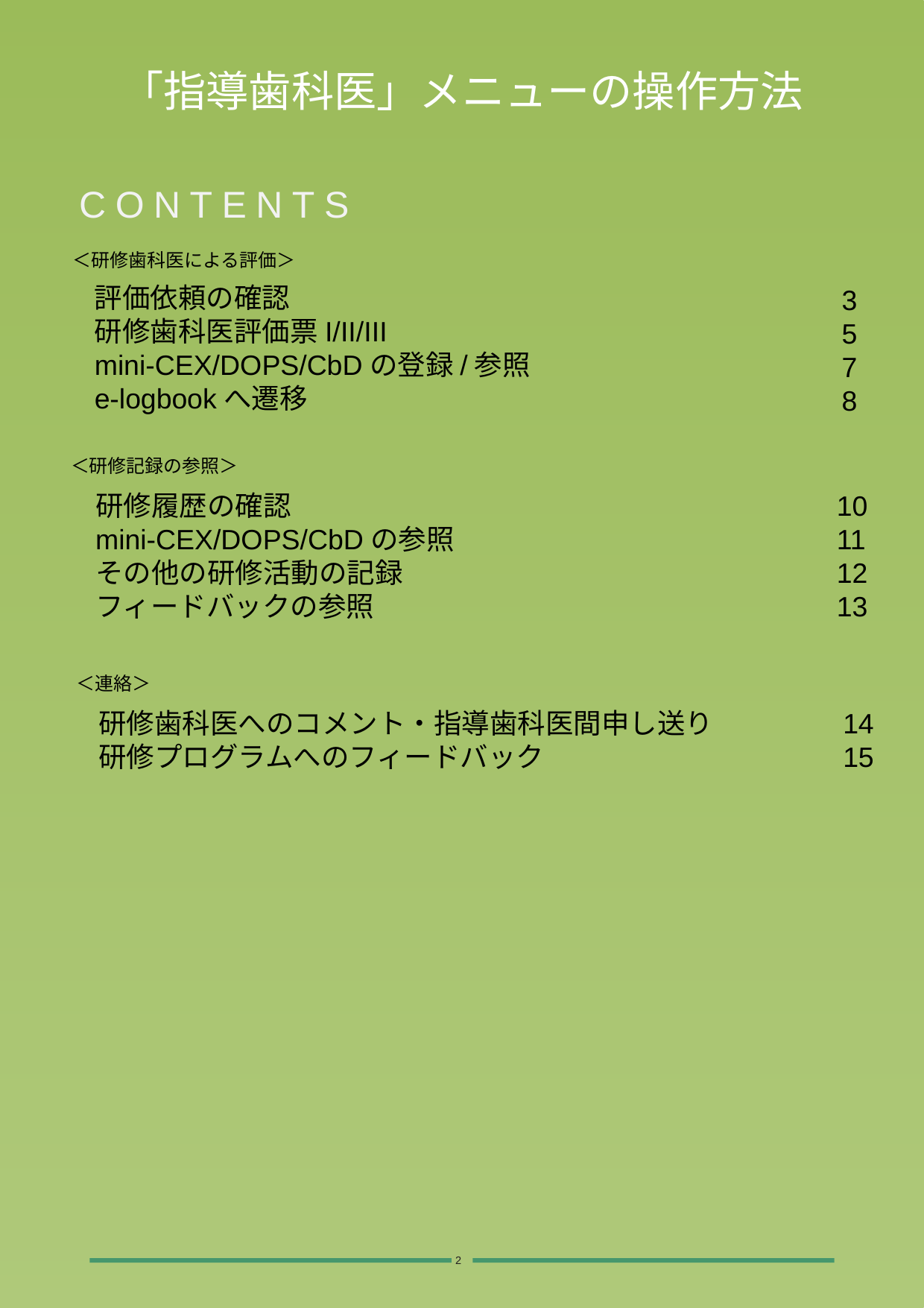

# 「指導歯科医」メニューの操作方法
CONTENTS
＜研修歯科医による評価＞
評価依頼の確認
研修歯科医評価票I/II/III
mini-CEX/DOPS/CbDの登録/参照
e-logbookへ遷移
3
5
7
8
＜研修記録の参照＞
研修履歴の確認
mini-CEX/DOPS/CbDの参照
その他の研修活動の記録
フィードバックの参照
10
11
12
13
＜連絡＞
研修歯科医へのコメント・指導歯科医間申し送り
研修プログラムへのフィードバック
14
15
2